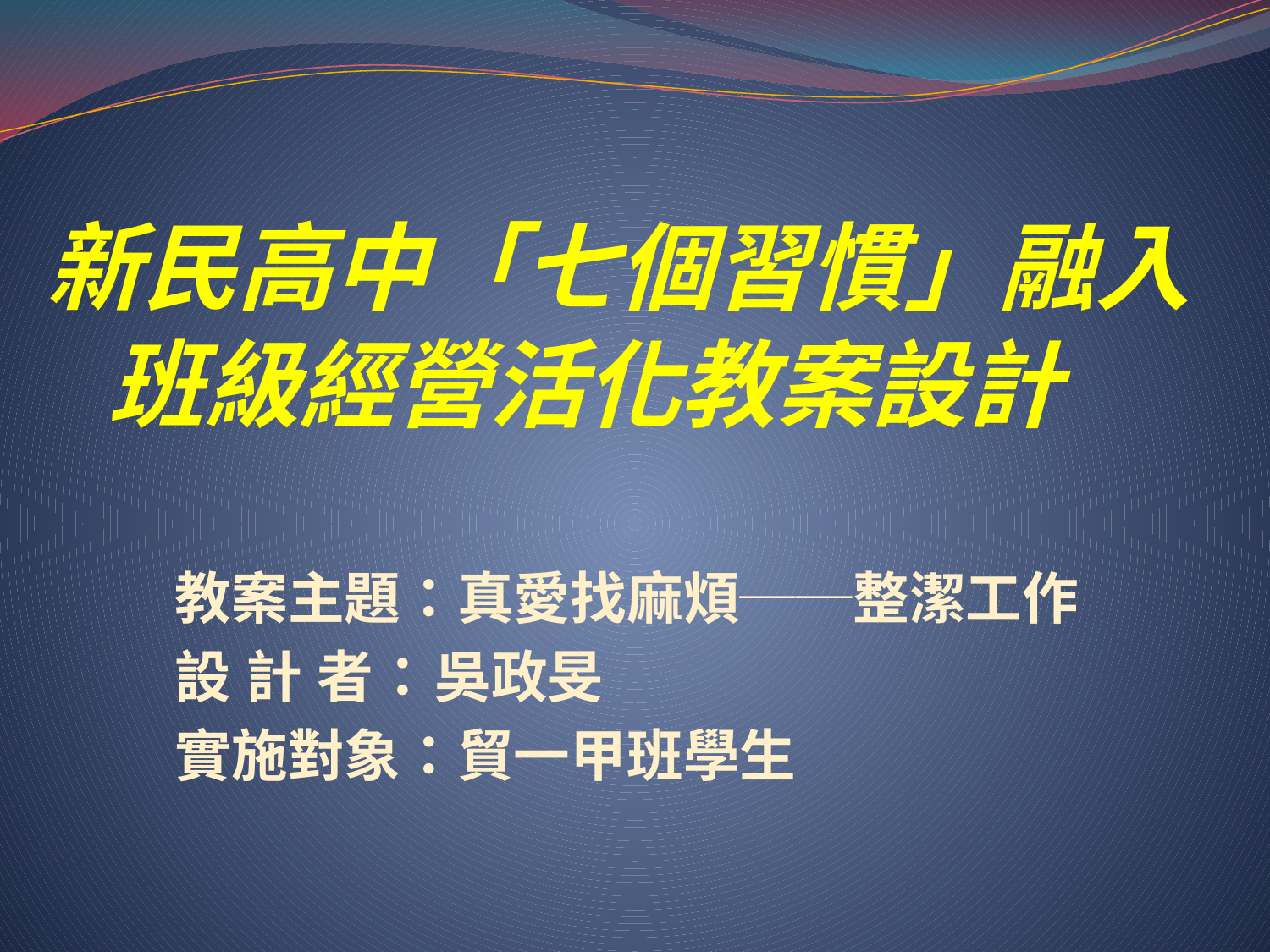

# 新民高中「七個習慣」融入班級經營活化教案設計
教案主題：真愛找麻煩──整潔工作
設 計 者：吳政旻
實施對象：貿一甲班學生